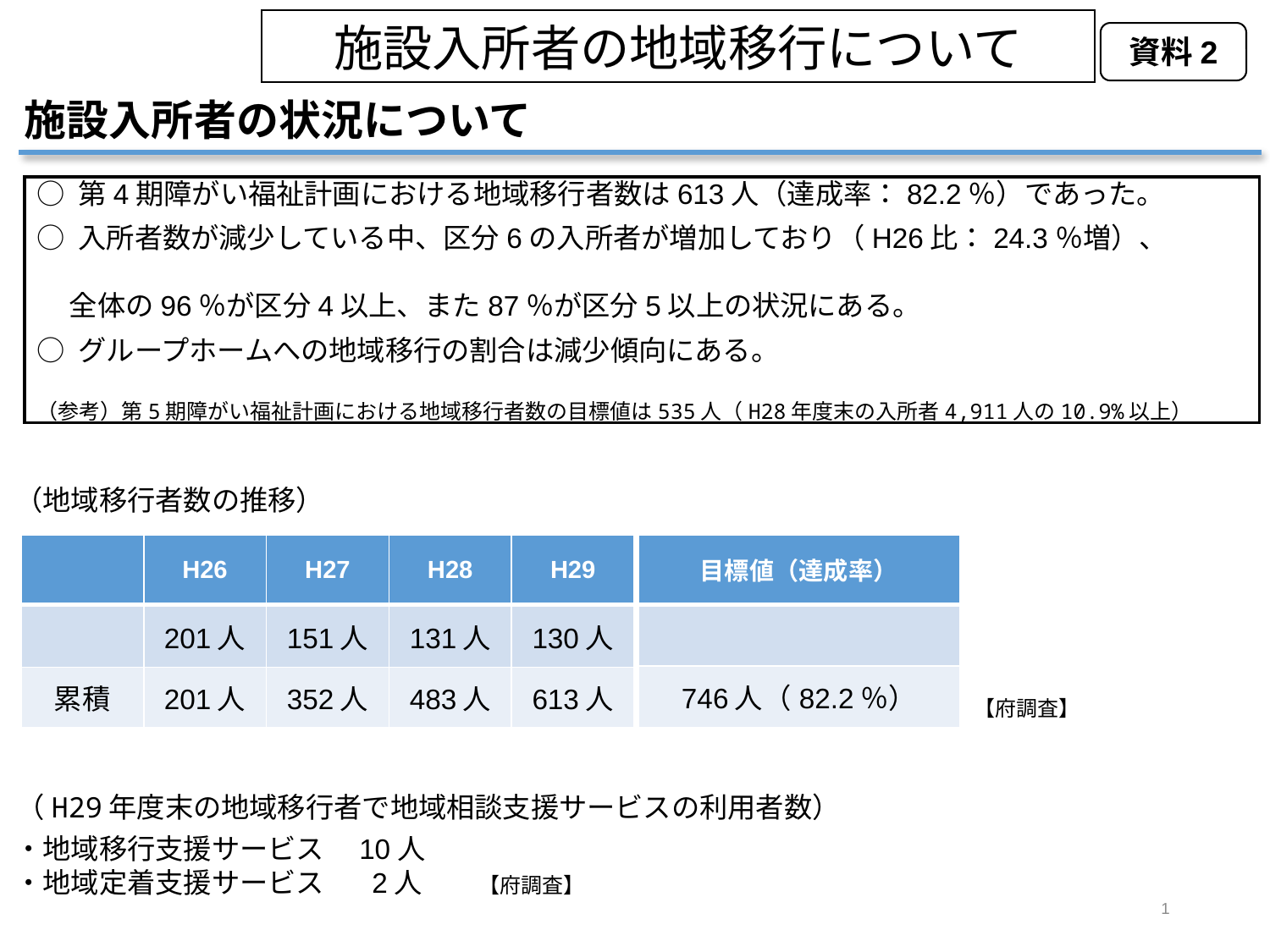

施設入所者の地域移行について
資料2
# 施設入所者の状況について
○ 第4期障がい福祉計画における地域移行者数は613人（達成率：82.2％）であった。
○ 入所者数が減少している中、区分6の入所者が増加しており（H26比：24.3％増）、
    全体の96％が区分4以上、また87％が区分5以上の状況にある。
○ グループホームへの地域移行の割合は減少傾向にある。
（参考）第5期障がい福祉計画における地域移行者数の目標値は535人（H28年度末の入所者4,911人の10.9%以上）
（地域移行者数の推移）
|  | H26 | H27 | H28 | H29 |
| --- | --- | --- | --- | --- |
|  | 201人 | 151人 | 131人 | 130人 |
| 累積 | 201人 | 352人 | 483人 | 613人 |
| 目標値（達成率） |
| --- |
|  |
| 746人（82.2％） |
【府調査】
（H29年度末の地域移行者で地域相談支援サービスの利用者数）
・地域移行支援サービス　10人
・地域定着支援サービス　  2人　　【府調査】
1